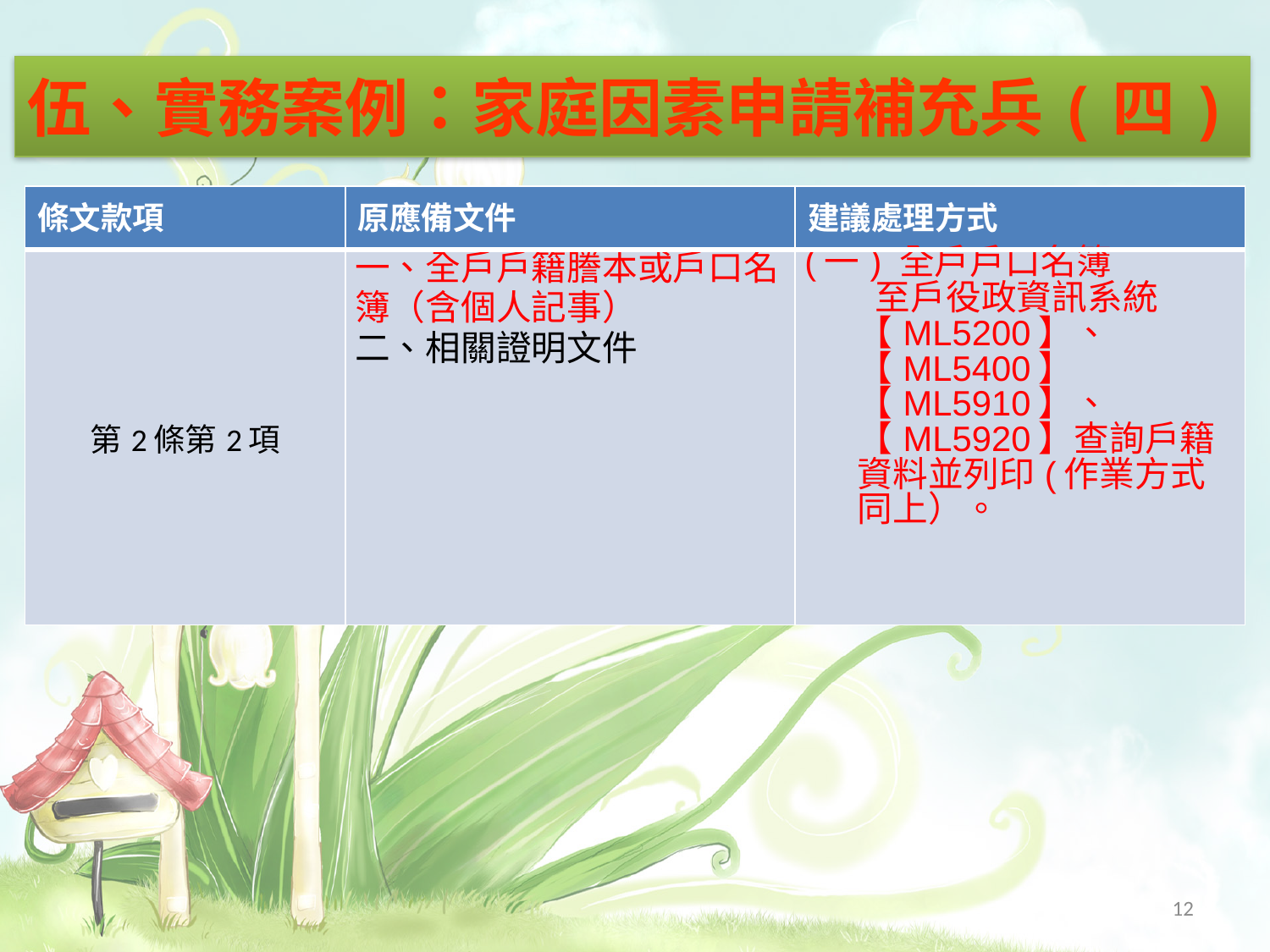

# 伍、實務案例：家庭因素申請補充兵(四)
| 條文款項 | 原應備文件 | 建議處理方式 |
| --- | --- | --- |
| 第2條第2項 | 一、全戶戶籍謄本或戶口名簿（含個人記事） 二、相關證明文件 | (一) 全戶戶口名簿 　　至戶役政資訊系統【ML5200】、 【ML5400】【ML5910】、【ML5920】查詢戶籍資料並列印(作業方式同上）。 |
12